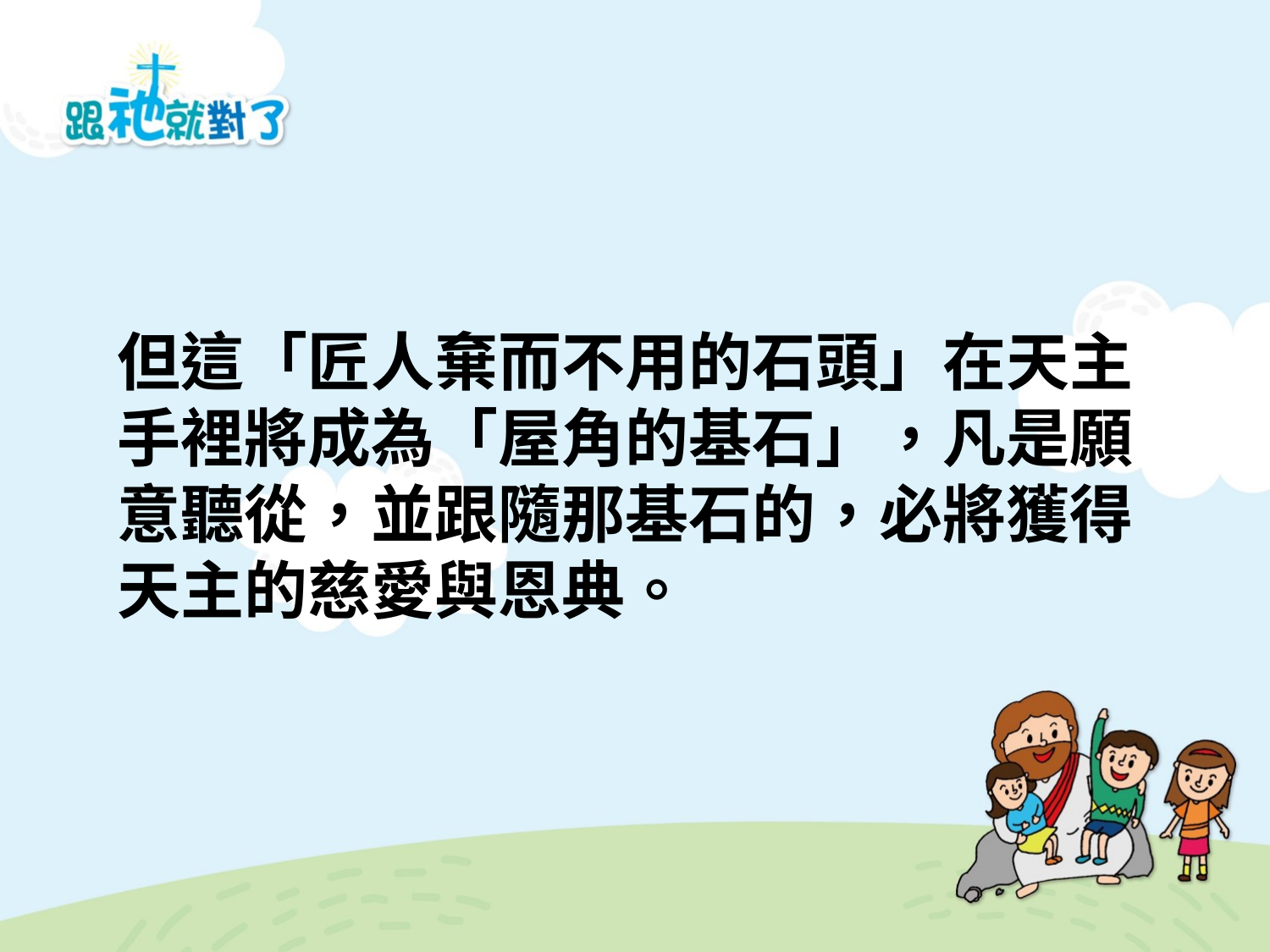

但這「匠人棄而不用的石頭」在天主手裡將成為「屋角的基石」，凡是願意聽從，並跟隨那基石的，必將獲得天主的慈愛與恩典。